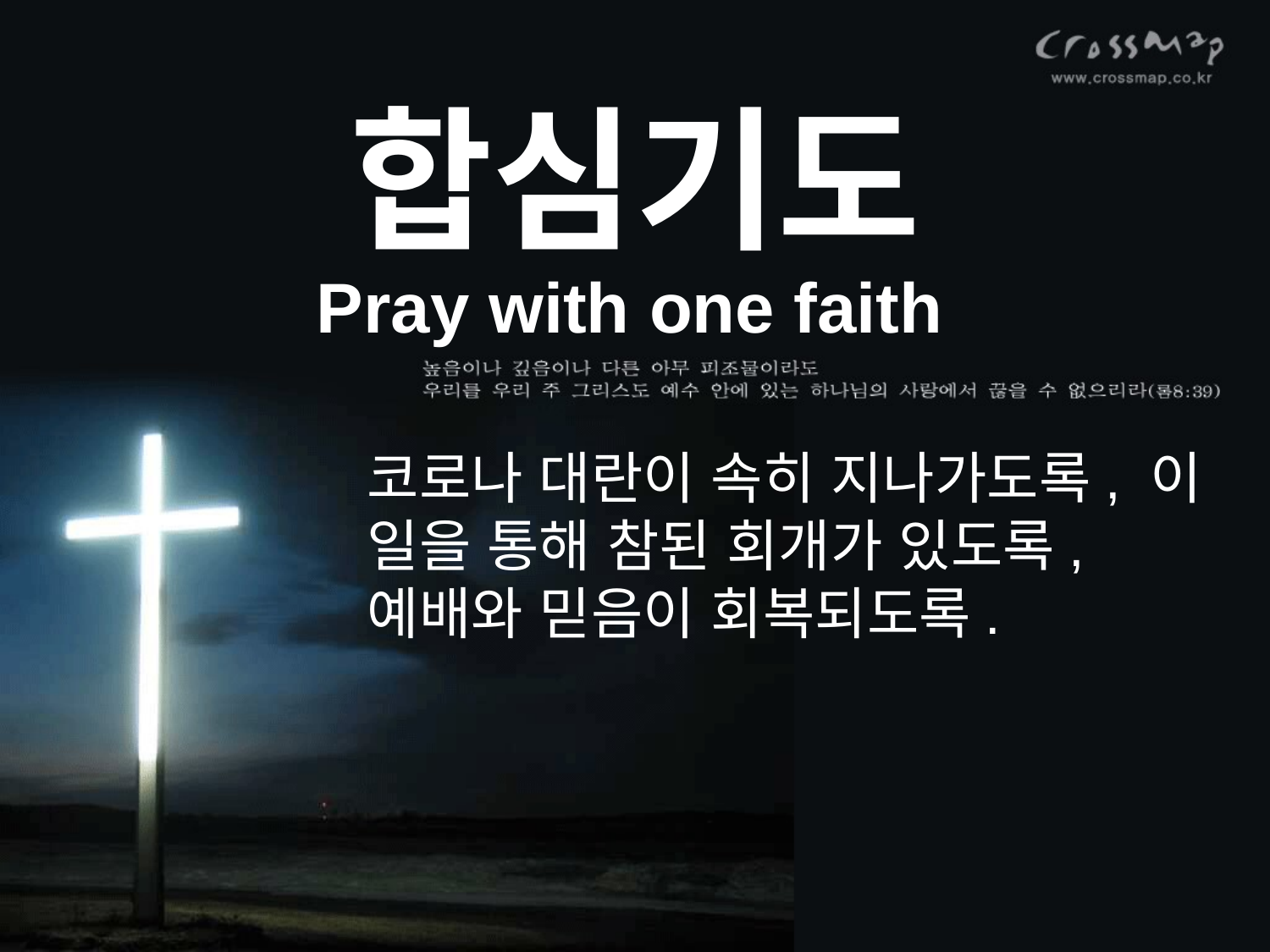

합심기도
Pray with one faith
코로나 대란이 속히 지나가도록, 이 일을 통해 참된 회개가 있도록,
예배와 믿음이 회복되도록.